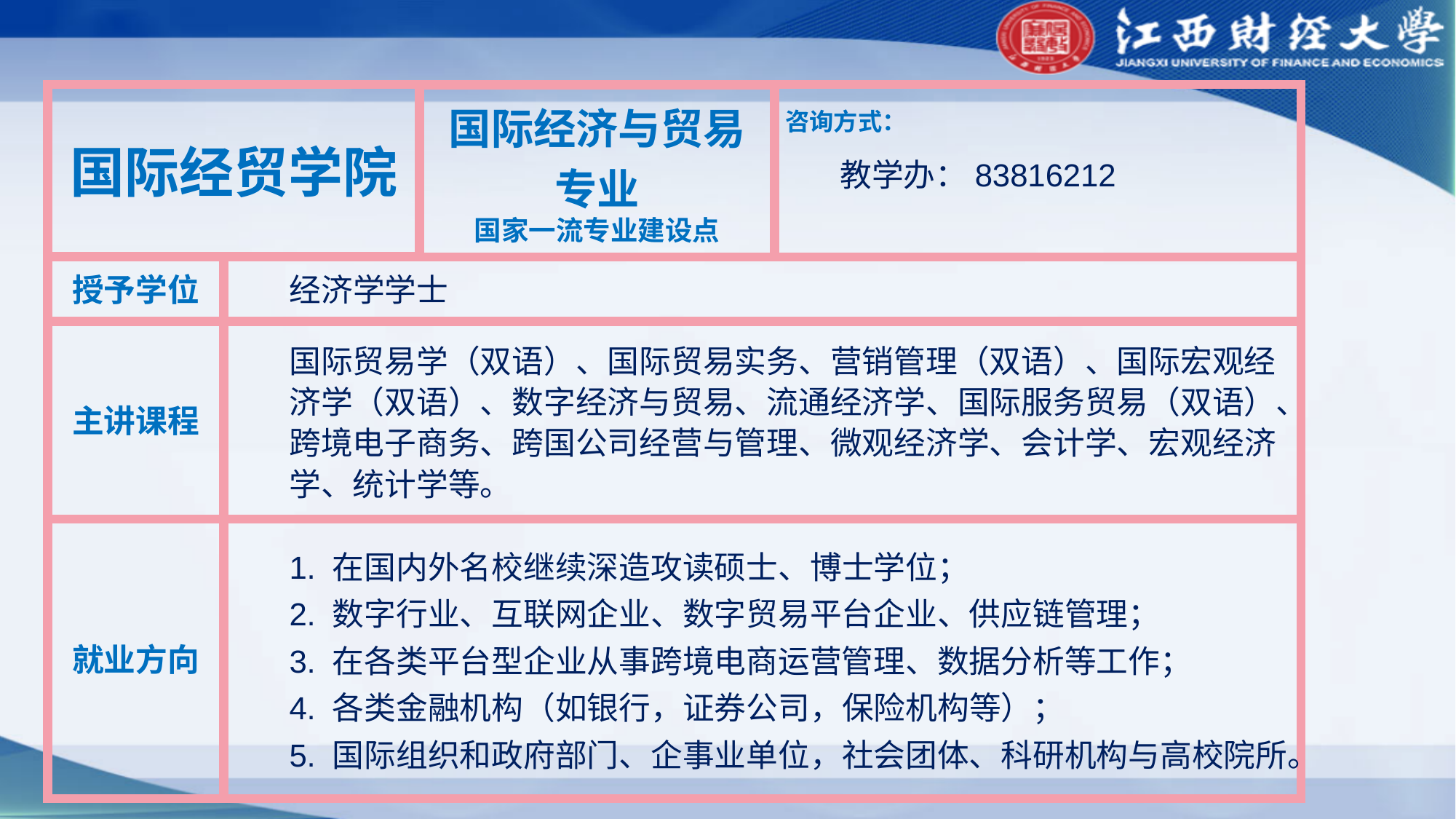

国际经贸学院

国际经济与贸易专业
国家一流专业建设点
咨询方式：
教学办：83816212
授予学位
经济学学士
主讲课程
国际贸易学（双语）、国际贸易实务、营销管理（双语）、国际宏观经济学（双语）、数字经济与贸易、流通经济学、国际服务贸易（双语）、跨境电子商务、跨国公司经营与管理、微观经济学、会计学、宏观经济学、统计学等。
就业方向
1. 在国内外名校继续深造攻读硕士、博士学位；
2. 数字行业、互联网企业、数字贸易平台企业、供应链管理；
3. 在各类平台型企业从事跨境电商运营管理、数据分析等工作；
4. 各类金融机构（如银行，证券公司，保险机构等）；
5. 国际组织和政府部门、企事业单位，社会团体、科研机构与高校院所。